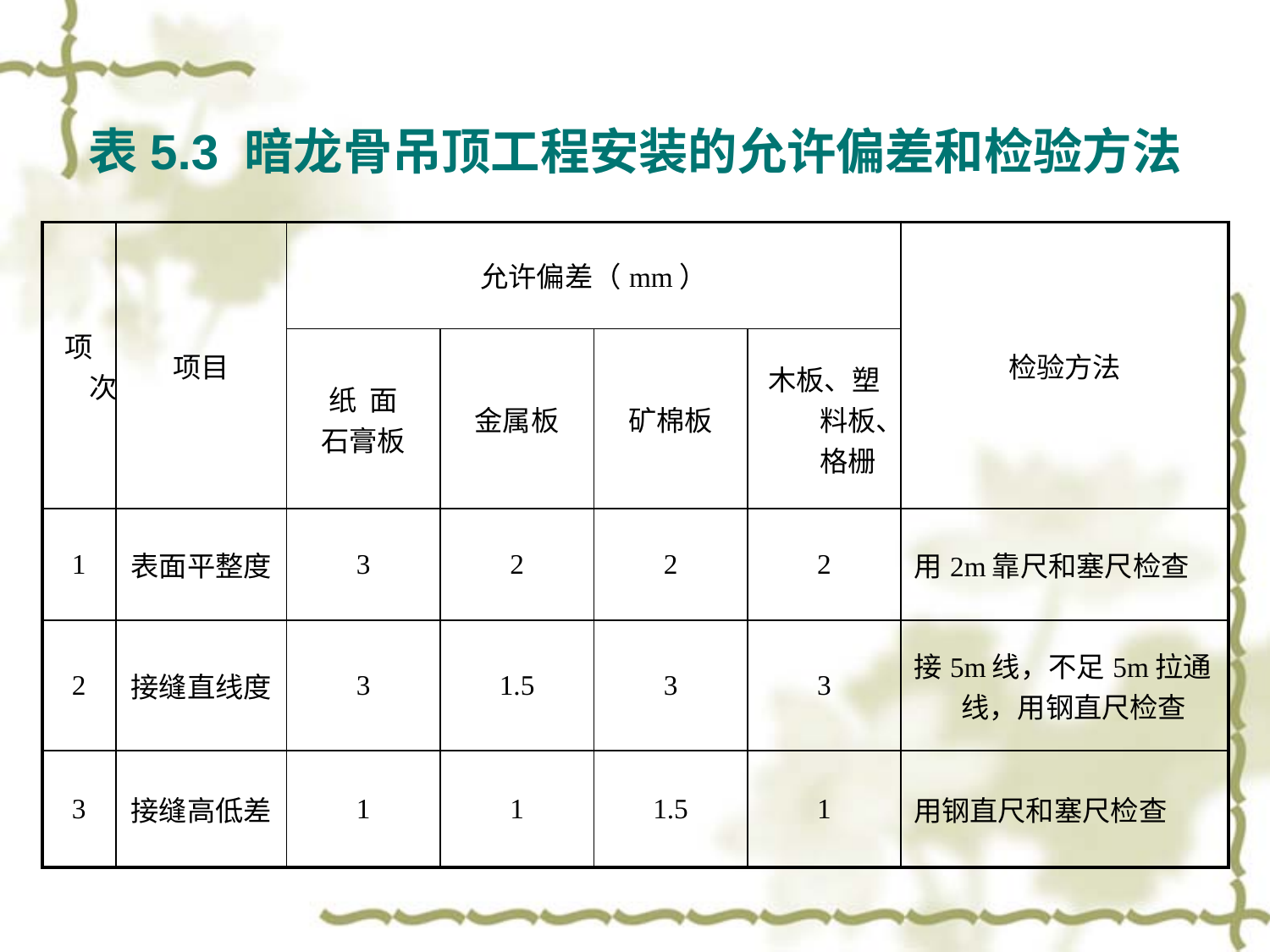

# 表5.3 暗龙骨吊顶工程安装的允许偏差和检验方法
| 项次 | 项目 | 允许偏差（mm） |  |  |  | 检验方法 |
| --- | --- | --- | --- | --- | --- | --- |
|  |  | 纸 面 石膏板 | 金属板 | 矿棉板 | 木板、塑料板、格栅 |  |
| 1 | 表面平整度 | 3 | 2 | 2 | 2 | 用2m靠尺和塞尺检查 |
| 2 | 接缝直线度 | 3 | 1.5 | 3 | 3 | 接5m线，不足5m拉通线，用钢直尺检查 |
| 3 | 接缝高低差 | 1 | 1 | 1.5 | 1 | 用钢直尺和塞尺检查 |